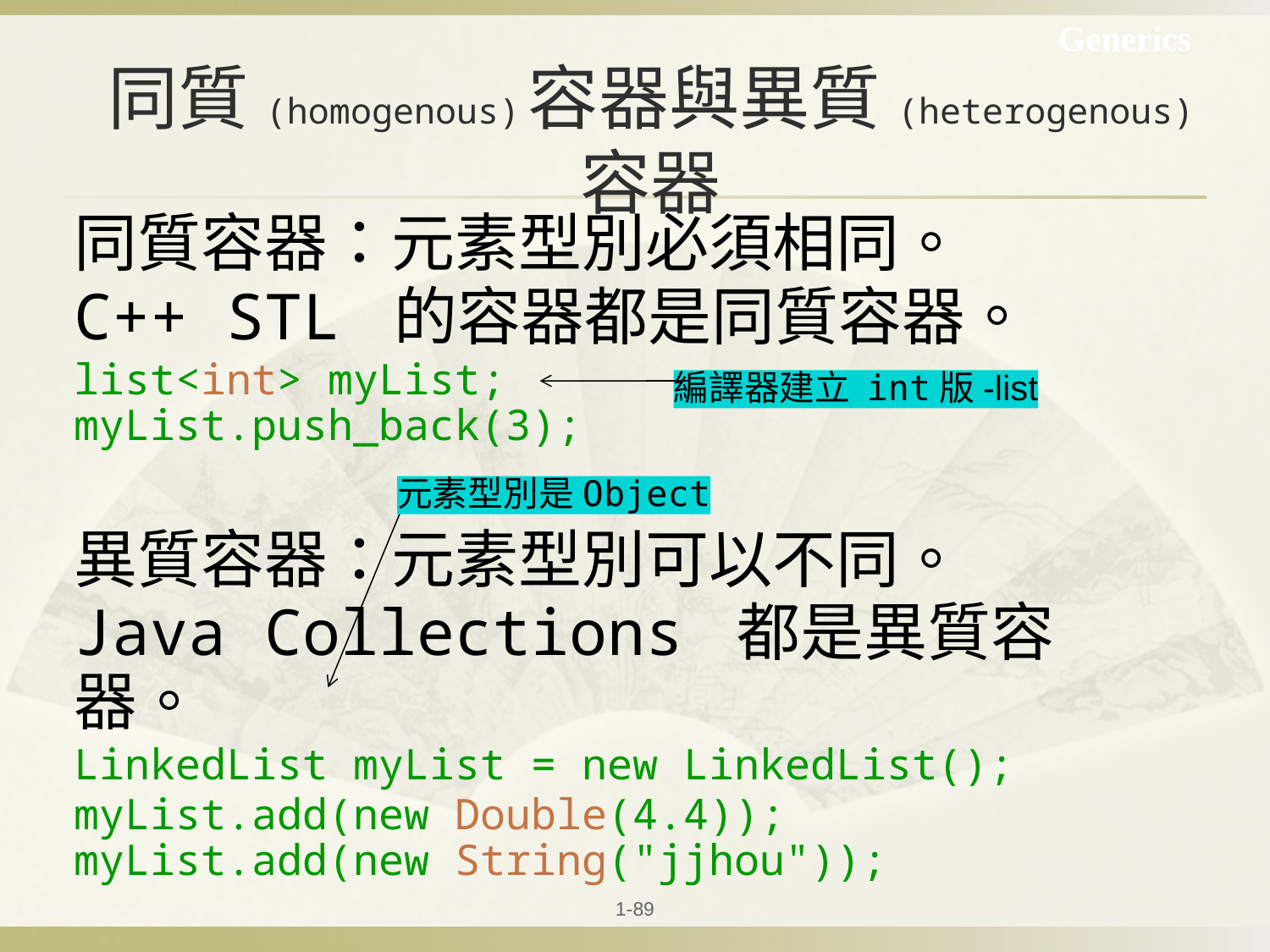

Generics
# 同質(homogenous)容器與異質(heterogenous) 容器
同質容器：元素型別必須相同。
C++ STL 的容器都是同質容器。
list<int> myList;
myList.push_back(3);

異質容器：元素型別可以不同。
Java Collections 都是異質容器。
LinkedList myList = new LinkedList();
myList.add(new Double(4.4));
myList.add(new String("jjhou"));
編譯器建立 int版-list

元素型別是Object

1-89